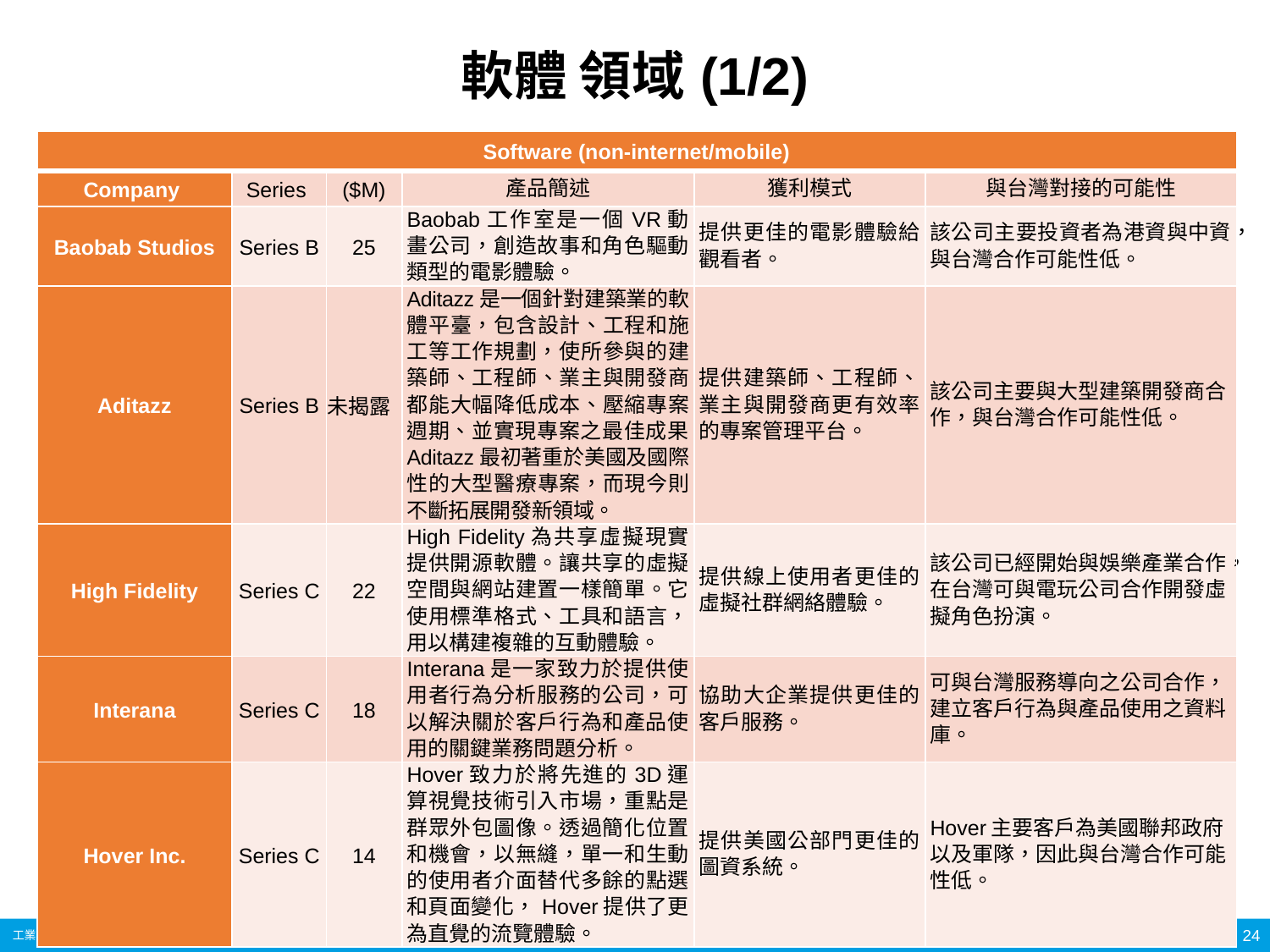

# 軟體 領域(1/2)
| Software (non-internet/mobile) |  |  |  |  |  |
| --- | --- | --- | --- | --- | --- |
| Company | Series | ($M) | 產品簡述 | 獲利模式 | 與台灣對接的可能性 |
| Baobab Studios | Series B | 25 | Baobab工作室是一個VR動畫公司，創造故事和角色驅動類型的電影體驗。 | 提供更佳的電影體驗給觀看者。 | 該公司主要投資者為港資與中資，與台灣合作可能性低。 |
| Aditazz | Series B | 未揭露 | Aditazz是一個針對建築業的軟體平臺，包含設計、工程和施工等工作規劃，使所參與的建築師、工程師、業主與開發商都能大幅降低成本、壓縮專案週期、並實現專案之最佳成果。Aditazz最初著重於美國及國際性的大型醫療專案，而現今則不斷拓展開發新領域。 | 提供建築師、工程師、業主與開發商更有效率的專案管理平台。 | 該公司主要與大型建築開發商合作，與台灣合作可能性低。 |
| High Fidelity | Series C | 22 | High Fidelity為共享虛擬現實提供開源軟體。讓共享的虛擬空間與網站建置一樣簡單。它使用標準格式、工具和語言，用以構建複雜的互動體驗。 | 提供線上使用者更佳的虛擬社群網絡體驗。 | 該公司已經開始與娛樂產業合作，在台灣可與電玩公司合作開發虛擬角色扮演。 |
| Interana | Series C | 18 | Interana是一家致力於提供使用者行為分析服務的公司，可以解決關於客戶行為和產品使用的關鍵業務問題分析。 | 協助大企業提供更佳的客戶服務。 | 可與台灣服務導向之公司合作，建立客戶行為與產品使用之資料庫。 |
| Hover Inc. | Series C | 14 | Hover致力於將先進的3D運算視覺技術引入市場，重點是群眾外包圖像。透過簡化位置和機會，以無縫，單一和生動的使用者介面替代多餘的點選和頁面變化，Hover提供了更為直覺的流覽體驗。 | 提供美國公部門更佳的圖資系統。 | Hover主要客戶為美國聯邦政府以及軍隊，因此與台灣合作可能性低。 |